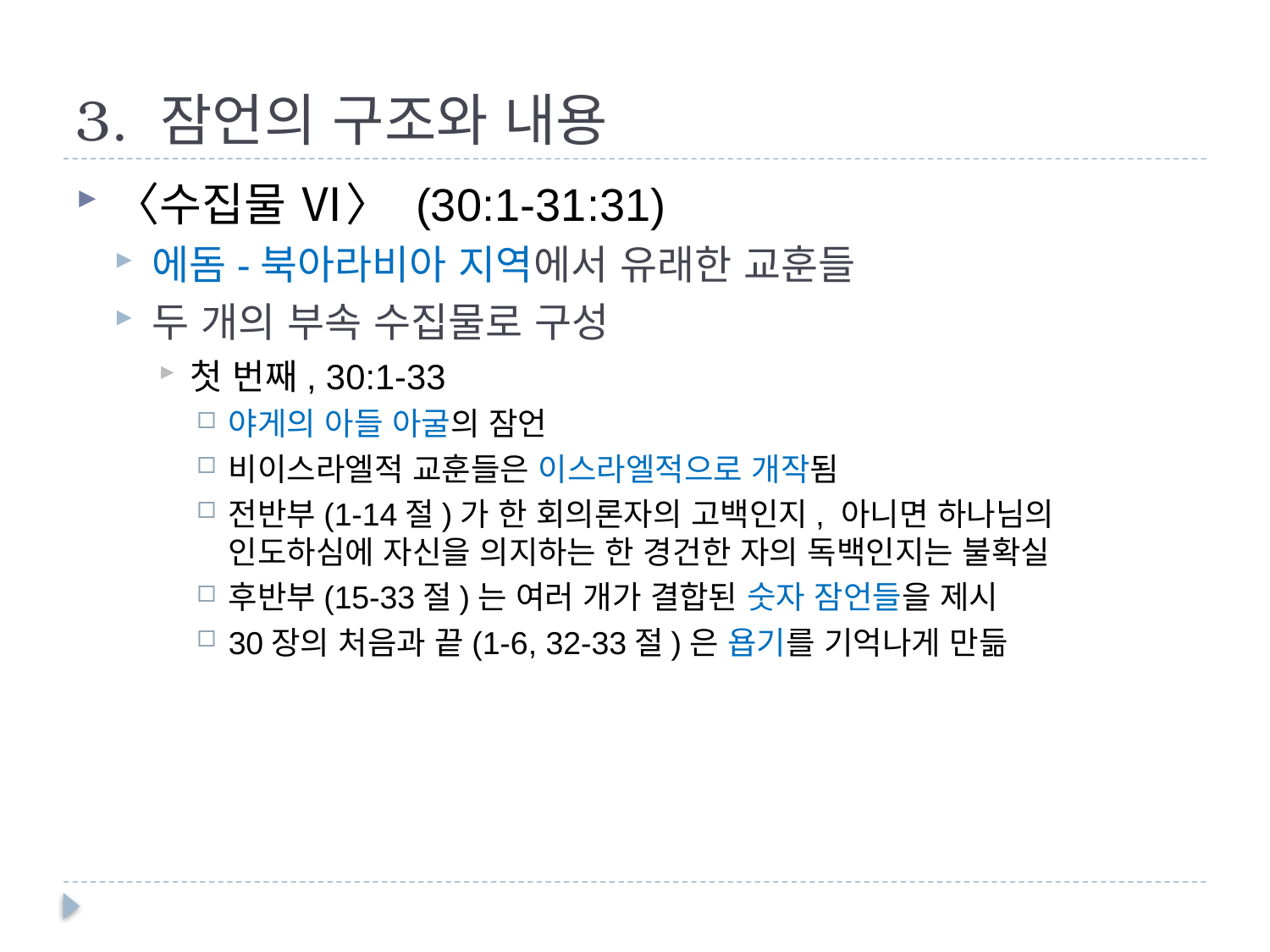

# 3. 잠언의 구조와 내용
〈수집물 Ⅵ〉 (30:1-31:31)
에돔-북아라비아 지역에서 유래한 교훈들
두 개의 부속 수집물로 구성
첫 번째, 30:1-33
야게의 아들 아굴의 잠언
비이스라엘적 교훈들은 이스라엘적으로 개작됨
전반부(1-14절)가 한 회의론자의 고백인지, 아니면 하나님의 인도하심에 자신을 의지하는 한 경건한 자의 독백인지는 불확실
후반부(15-33절)는 여러 개가 결합된 숫자 잠언들을 제시
30장의 처음과 끝(1-6, 32-33절)은 욥기를 기억나게 만듦